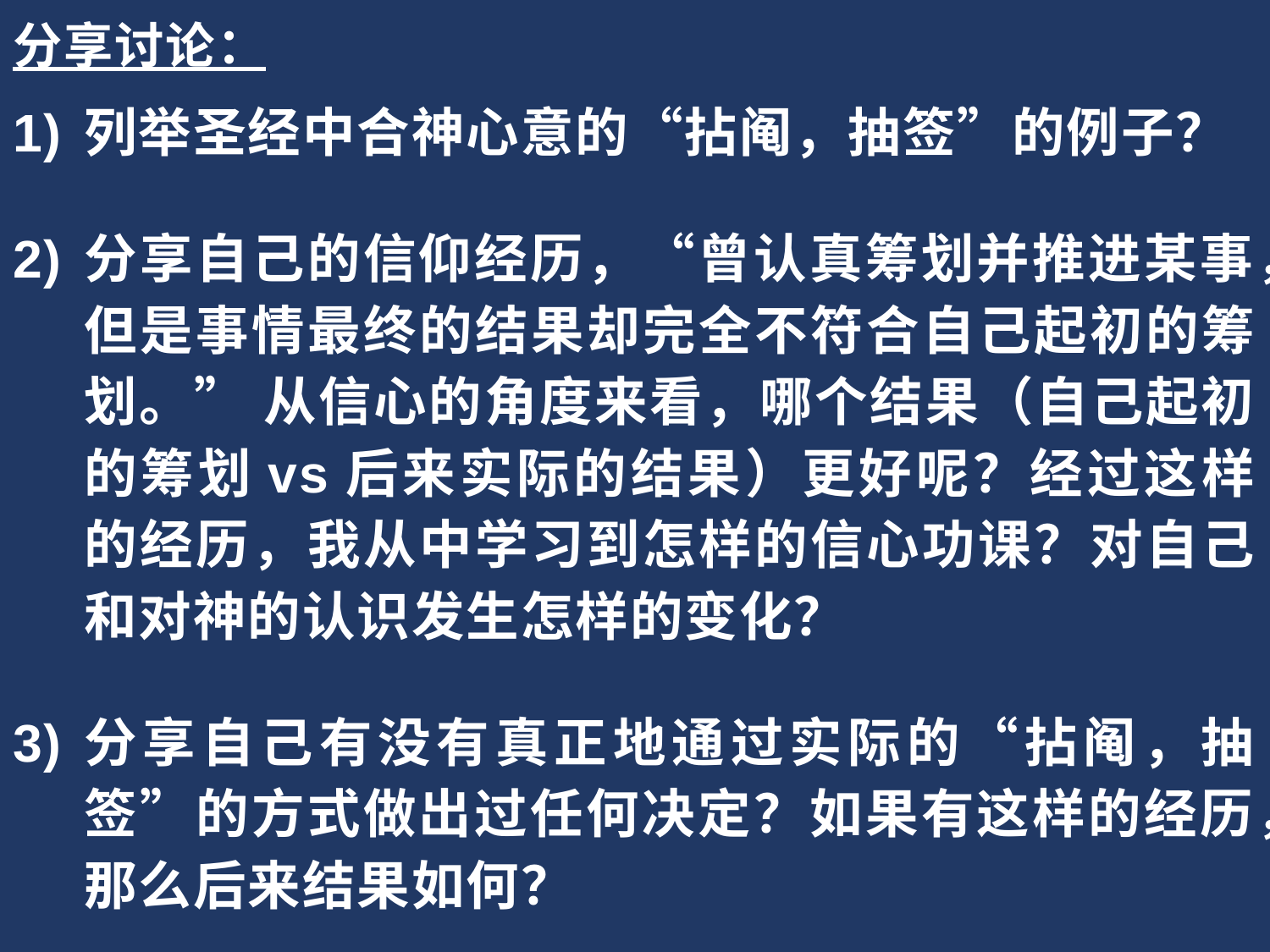

分享讨论：
列举圣经中合神心意的“拈阄，抽签”的例子？

分享自己的信仰经历，“曾认真筹划并推进某事，但是事情最终的结果却完全不符合自己起初的筹划。” 从信心的角度来看，哪个结果（自己起初的筹划vs后来实际的结果）更好呢？经过这样的经历，我从中学习到怎样的信心功课？对自己和对神的认识发生怎样的变化？

分享自己有没有真正地通过实际的“拈阄，抽签”的方式做出过任何决定？如果有这样的经历，那么后来结果如何？